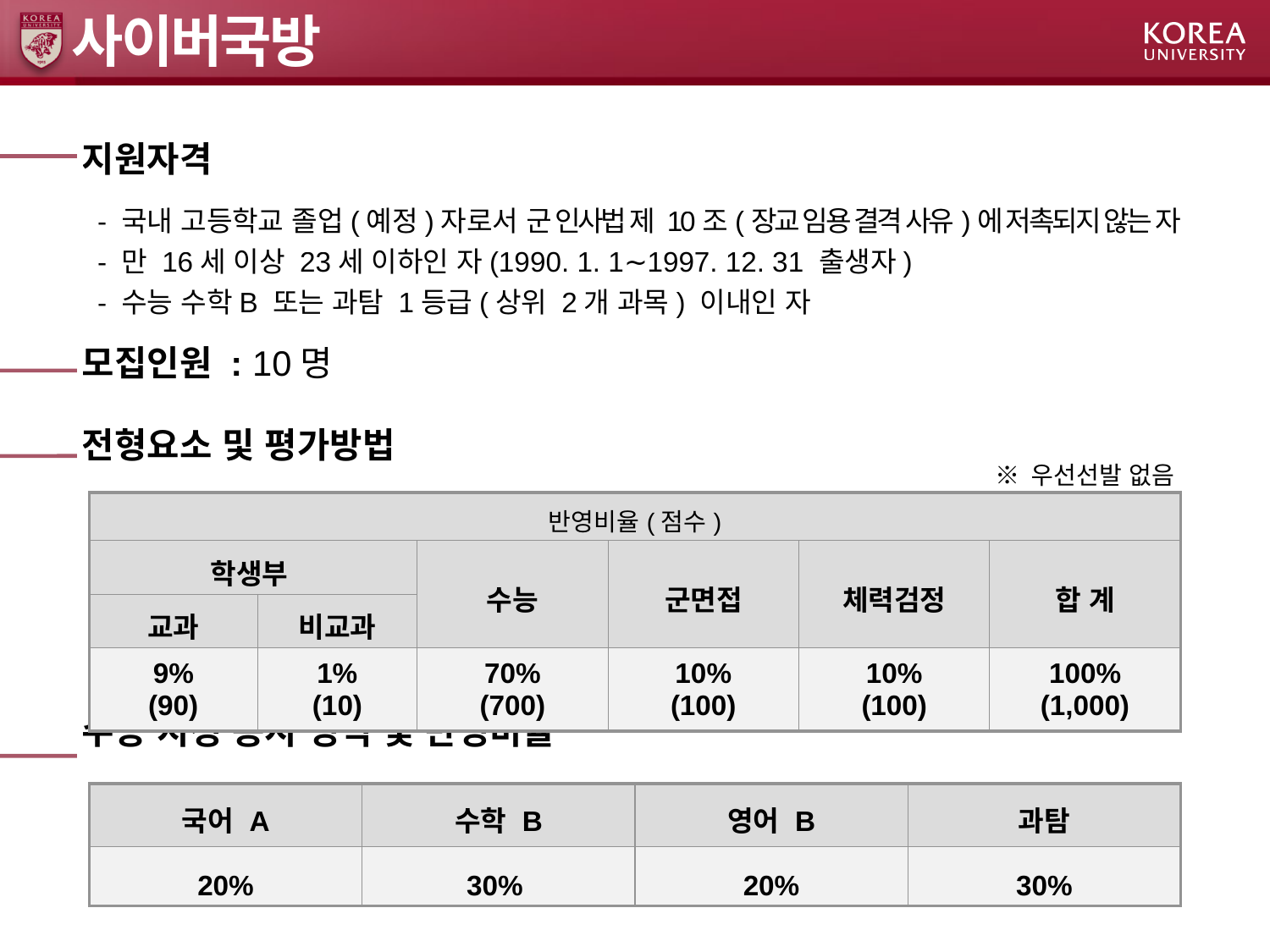

# 사이버국방
지원자격

모집인원 : 10명

전형요소 및 평가방법

수능 지정 응시 영역 및 반영비율

  - 국내 고등학교 졸업(예정)자로서 군 인사법 제 10조(장교 임용 결격 사유)에 저촉되지 않는 자
  - 만 16세 이상 23세 이하인 자(1990. 1. 1∼1997. 12. 31 출생자)
  - 수능 수학B 또는 과탐 1등급(상위 2개 과목) 이내인 자

※ 우선선발 없음

| 반영비율(점수) |  |  |  |  |  |
| --- | --- | --- | --- | --- | --- |
| 학생부 |  | 수능 | 군면접 | 체력검정 | 합 계 |
| 교과 | 비교과 |  |  |  |  |
| 9% (90) | 1% (10) | 70% (700) | 10% (100) | 10% (100) | 100% (1,000) |

| 국어 A | 수학 B | 영어 B | 과탐 |
| --- | --- | --- | --- |
| 20% | 30% | 20% | 30% |